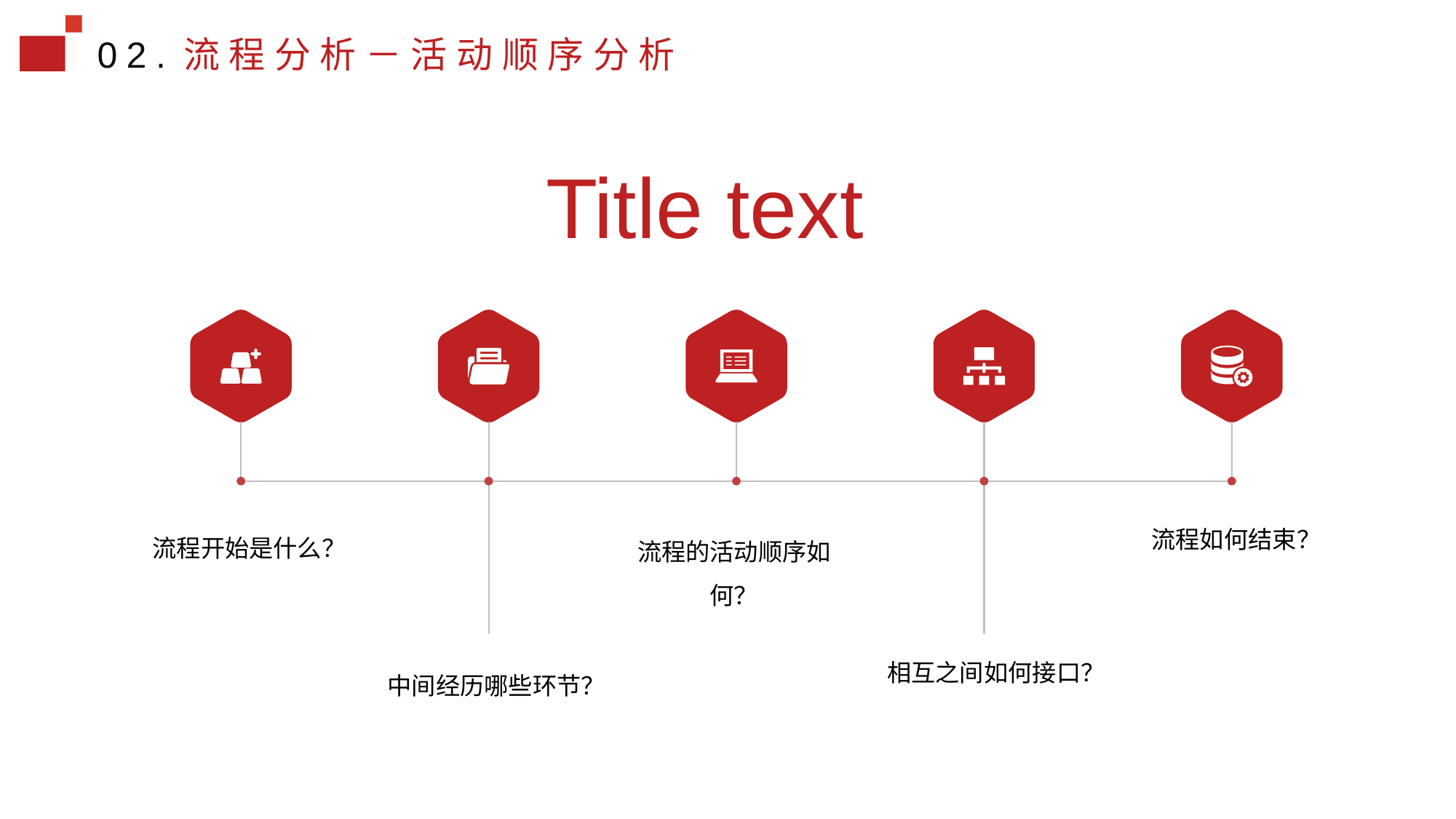

02.流程分析－活动顺序分析
Title text

流程如何结束？
流程开始是什么？
流程的活动顺序如何？
相互之间如何接口？
中间经历哪些环节？